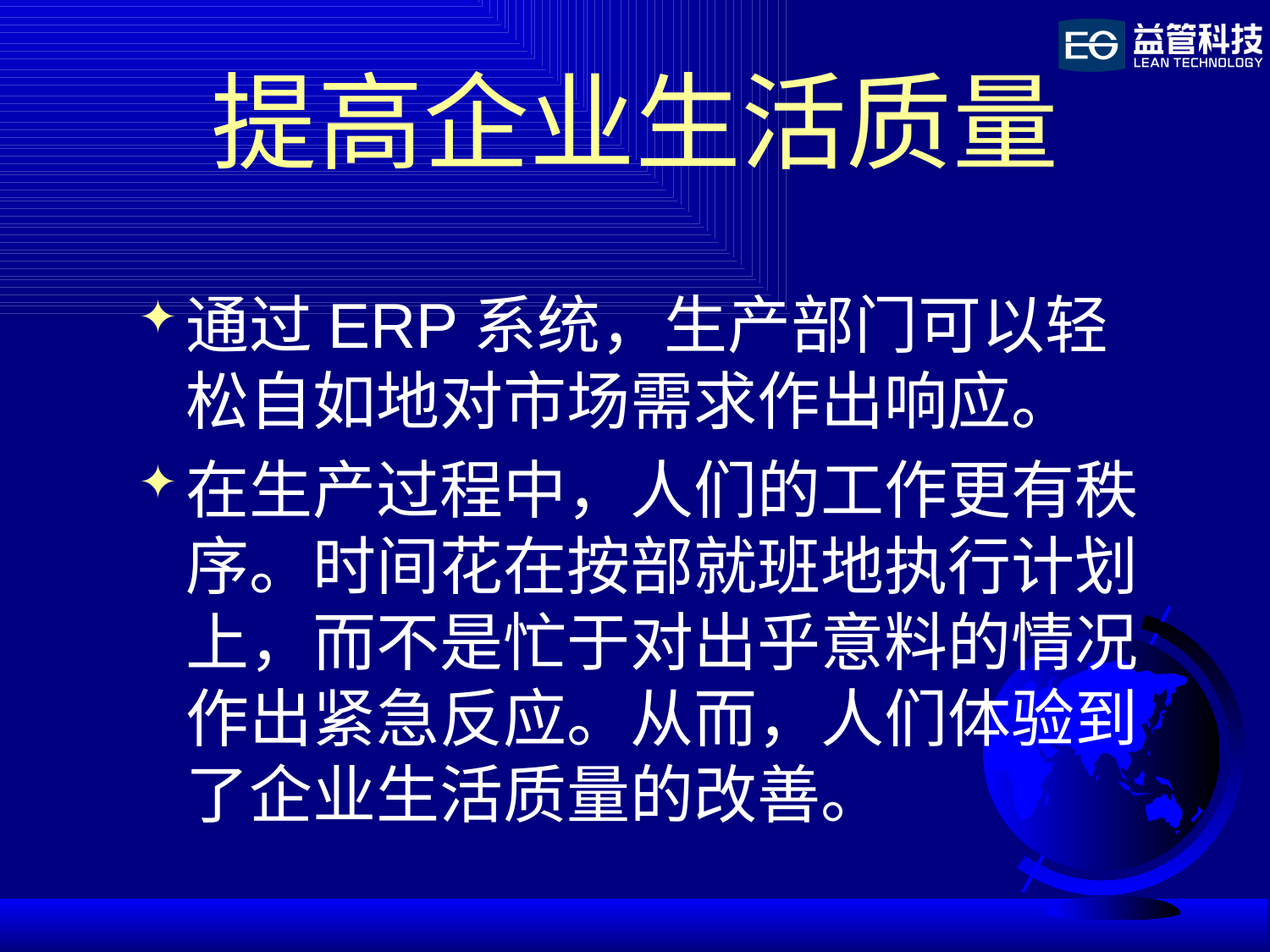

# 提高企业生活质量
通过ERP系统，生产部门可以轻松自如地对市场需求作出响应。
在生产过程中，人们的工作更有秩序。时间花在按部就班地执行计划上，而不是忙于对出乎意料的情况作出紧急反应。从而，人们体验到了企业生活质量的改善。
37